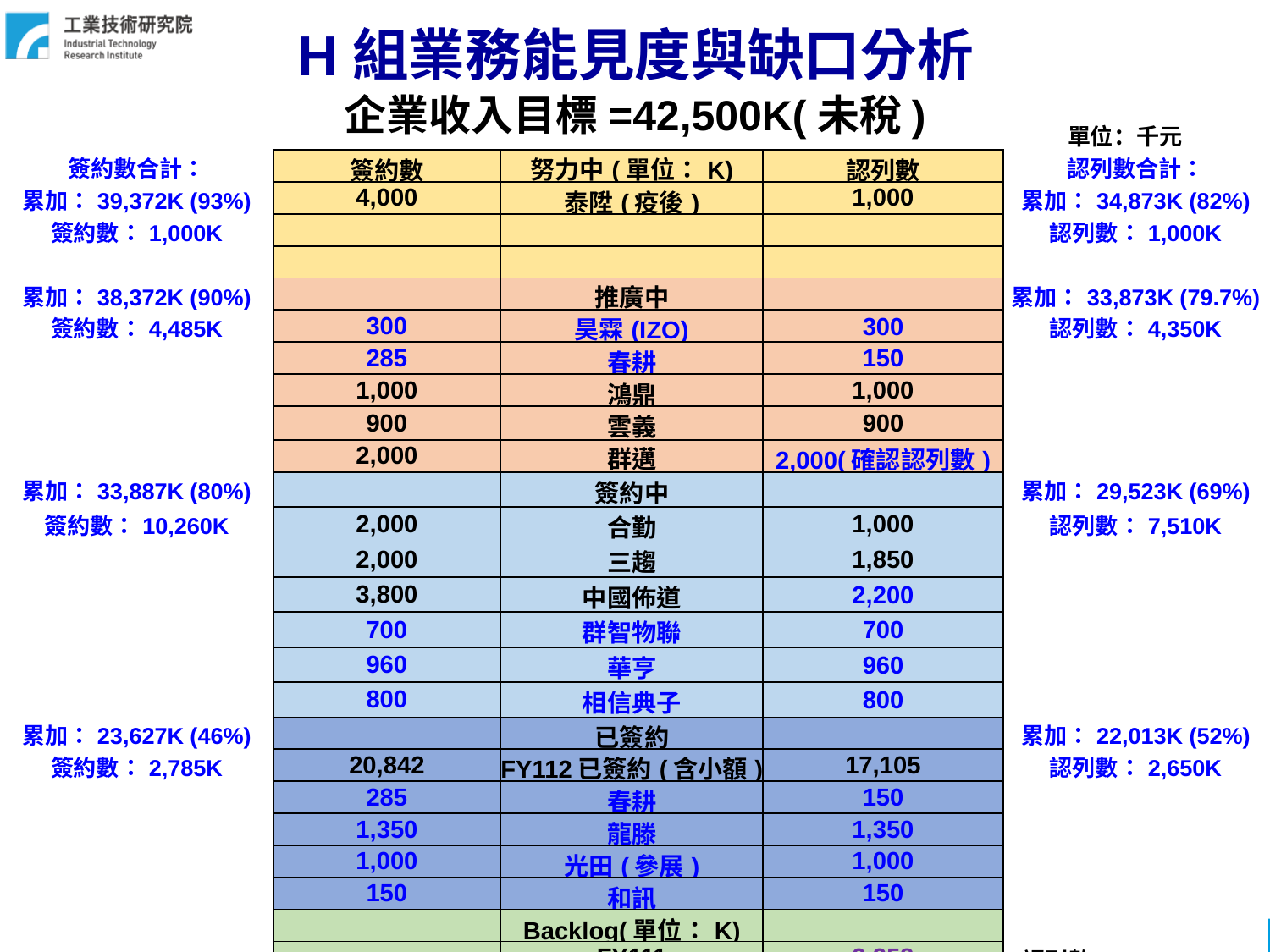

H組業務能見度與缺口分析
企業收入目標=42,500K(未稅)
單位：千元
| 簽約數合計： | 簽約數 | 努力中(單位：K) | 認列數 | 認列數合計： |
| --- | --- | --- | --- | --- |
| 累加：39,372K (93%) | 4,000 | 泰陞(疫後) | 1,000 | 累加：34,873K (82%) |
| 簽約數：1,000K |  |  |  | 認列數：1,000K |
|  |  |  |  |  |
| 累加：38,372K (90%) |  | 推廣中 |  | 累加：33,873K (79.7%) |
| 簽約數：4,485K | 300 | 昊霖(IZO) | 300 | 認列數：4,350K |
|  | 285 | 春耕 | 150 |  |
|  | 1,000 | 鴻鼎 | 1,000 |  |
|  | 900 | 雲義 | 900 |  |
|  | 2,000 | 群邁 | 2,000(確認認列數) |  |
| 累加：33,887K (80%) |  | 簽約中 |  | 累加：29,523K (69%) |
| 簽約數：10,260K | 2,000 | 合勤 | 1,000 | 認列數：7,510K |
|  | 2,000 | 三趨 | 1,850 |  |
|  | 3,800 | 中國佈道 | 2,200 |  |
|  | 700 | 群智物聯 | 700 |  |
|  | 960 | 華亨 | 960 |  |
|  | 800 | 相信典子 | 800 |  |
| 累加：23,627K (46%) |  | 已簽約 |  | 累加：22,013K (52%) |
| 簽約數：2,785K | 20,842 | FY112已簽約(含小額) | 17,105 | 認列數：2,650K |
|  | 285 | 春耕 | 150 |  |
|  | 1,350 | 龍滕 | 1,350 |  |
|  | 1,000 | 光田(參展) | 1,000 |  |
|  | 150 | 和訊 | 150 |  |
|  |  | Backlog(單位：K) |  |  |
|  |  | FY111 | 2,258 | 認列數：2,258K (5%) |